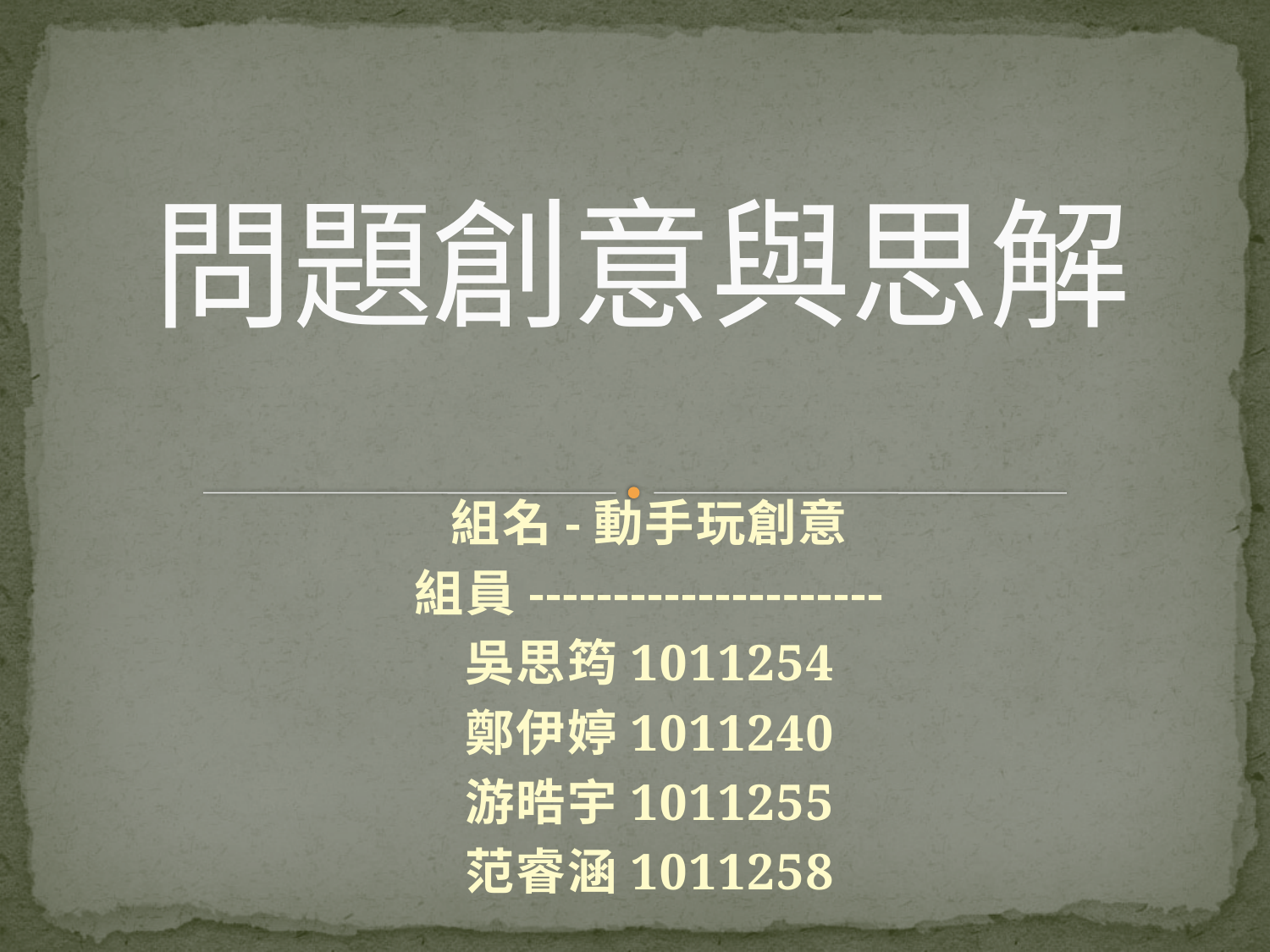

# 問題創意與思解
組名-動手玩創意
組員---------------------
吳思筠1011254
鄭伊婷1011240
游晧宇1011255
范睿涵1011258